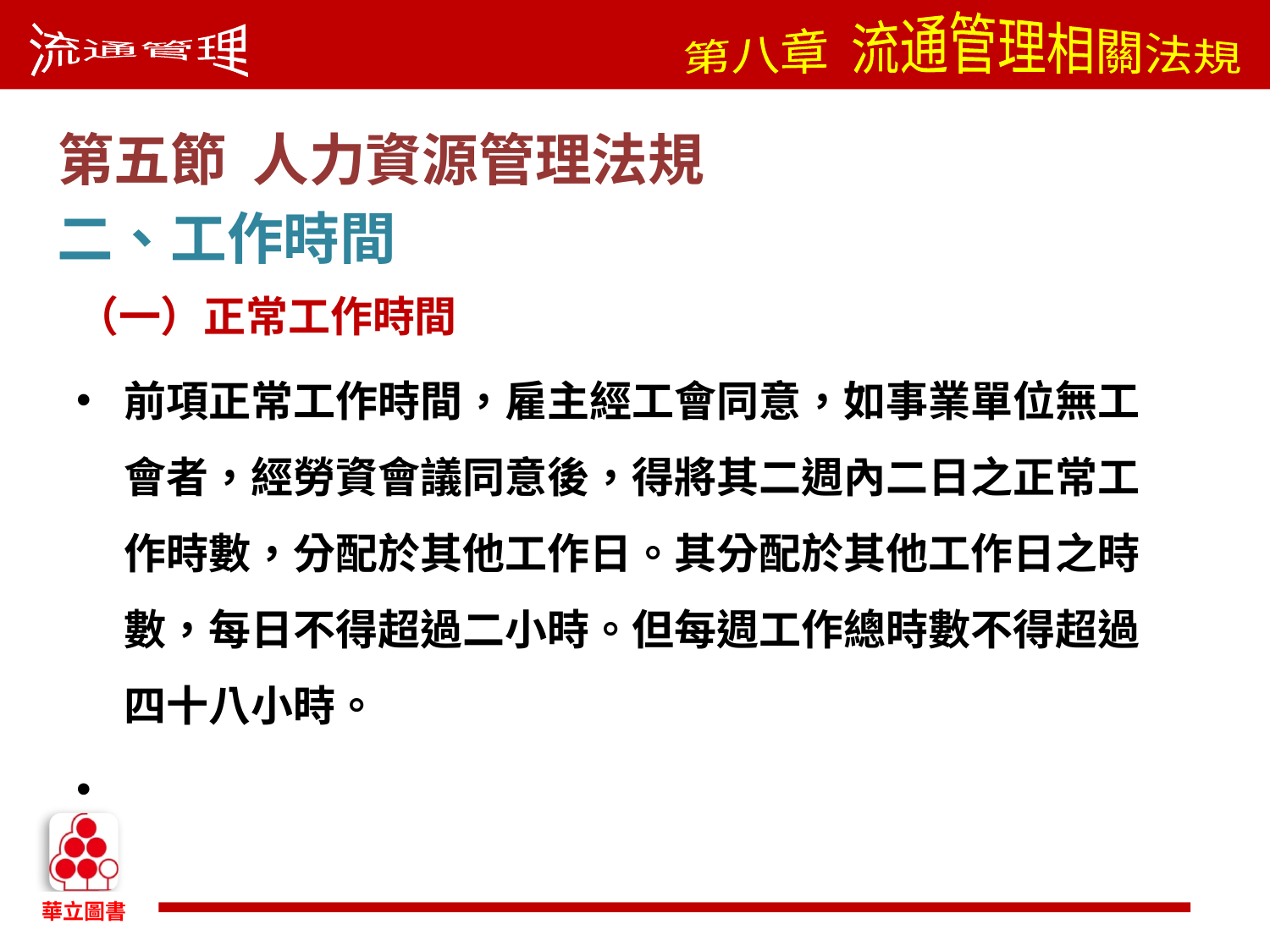

第五節  人力資源管理法規
二、工作時間
（一）正常工作時間
前項正常工作時間，雇主經工會同意，如事業單位無工會者，經勞資會議同意後，得將其二週內二日之正常工作時數，分配於其他工作日。其分配於其他工作日之時數，每日不得超過二小時。但每週工作總時數不得超過四十八小時。